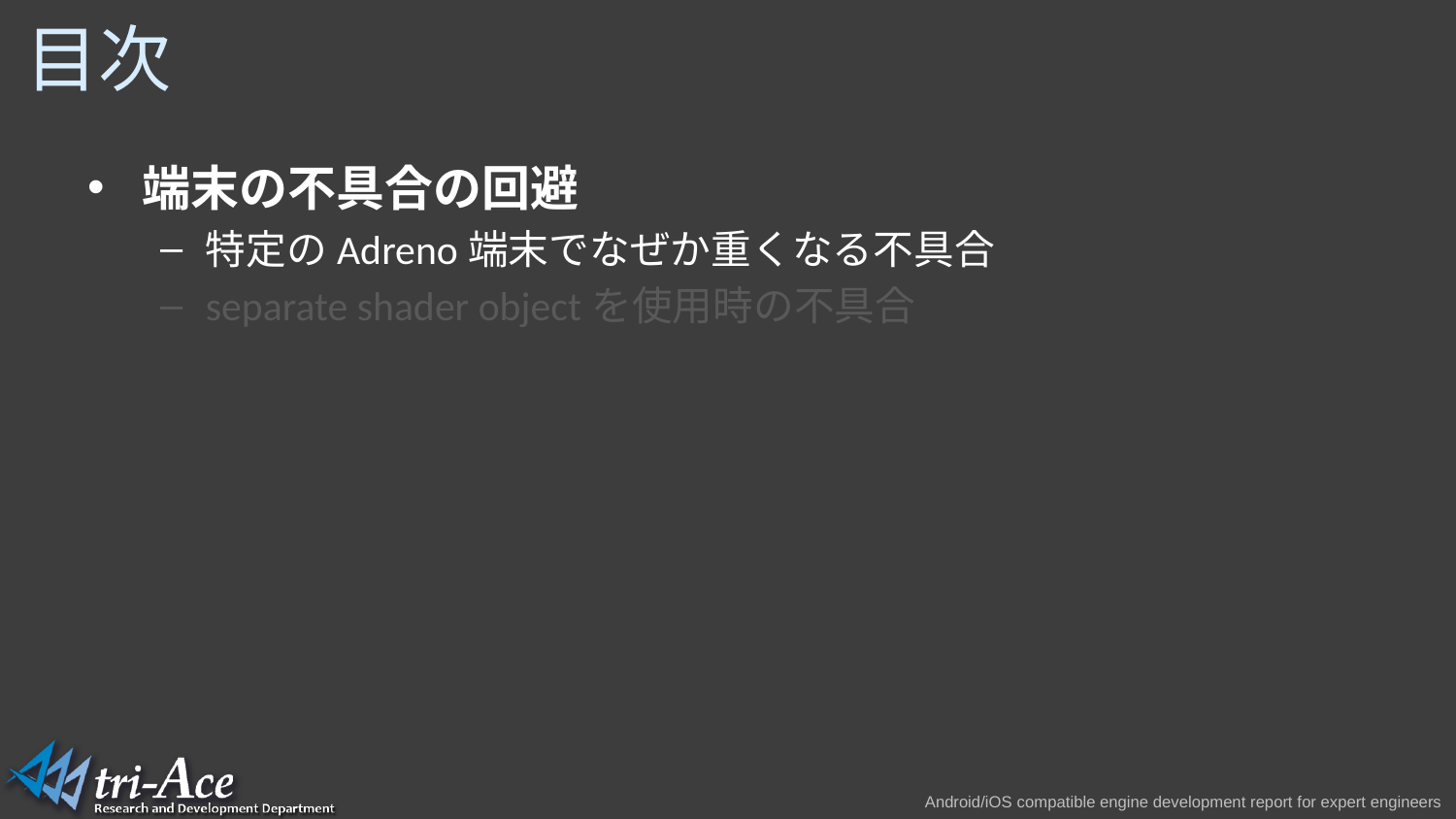

# 目次
端末の不具合の回避
特定のAdreno端末でなぜか重くなる不具合
separate shader objectを使用時の不具合